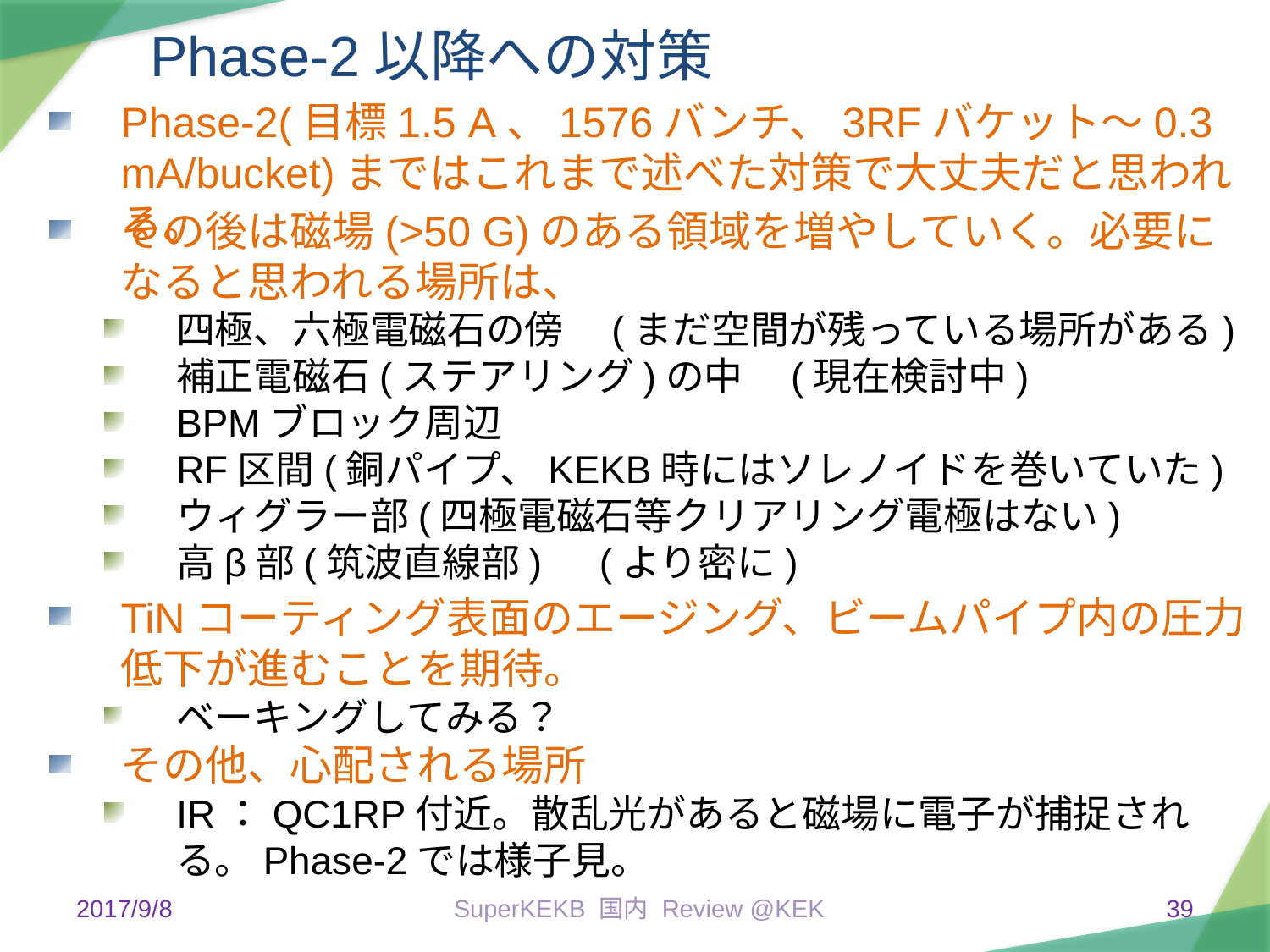

Phase-2以降への対策
Phase-2(目標1.5 A、1576バンチ、3RFバケット～0.3 mA/bucket)まではこれまで述べた対策で大丈夫だと思われる。
その後は磁場(>50 G)のある領域を増やしていく。必要になると思われる場所は、
四極、六極電磁石の傍　(まだ空間が残っている場所がある)
補正電磁石(ステアリング)の中　(現在検討中)
BPMブロック周辺
RF区間(銅パイプ、KEKB時にはソレノイドを巻いていた)
ウィグラー部(四極電磁石等クリアリング電極はない)
高β部(筑波直線部)　(より密に)
TiNコーティング表面のエージング、ビームパイプ内の圧力低下が進むことを期待。
ベーキングしてみる？
その他、心配される場所
IR：QC1RP付近。散乱光があると磁場に電子が捕捉される。Phase-2では様子見。
2017/9/8
SuperKEKB 国内 Review @KEK
39